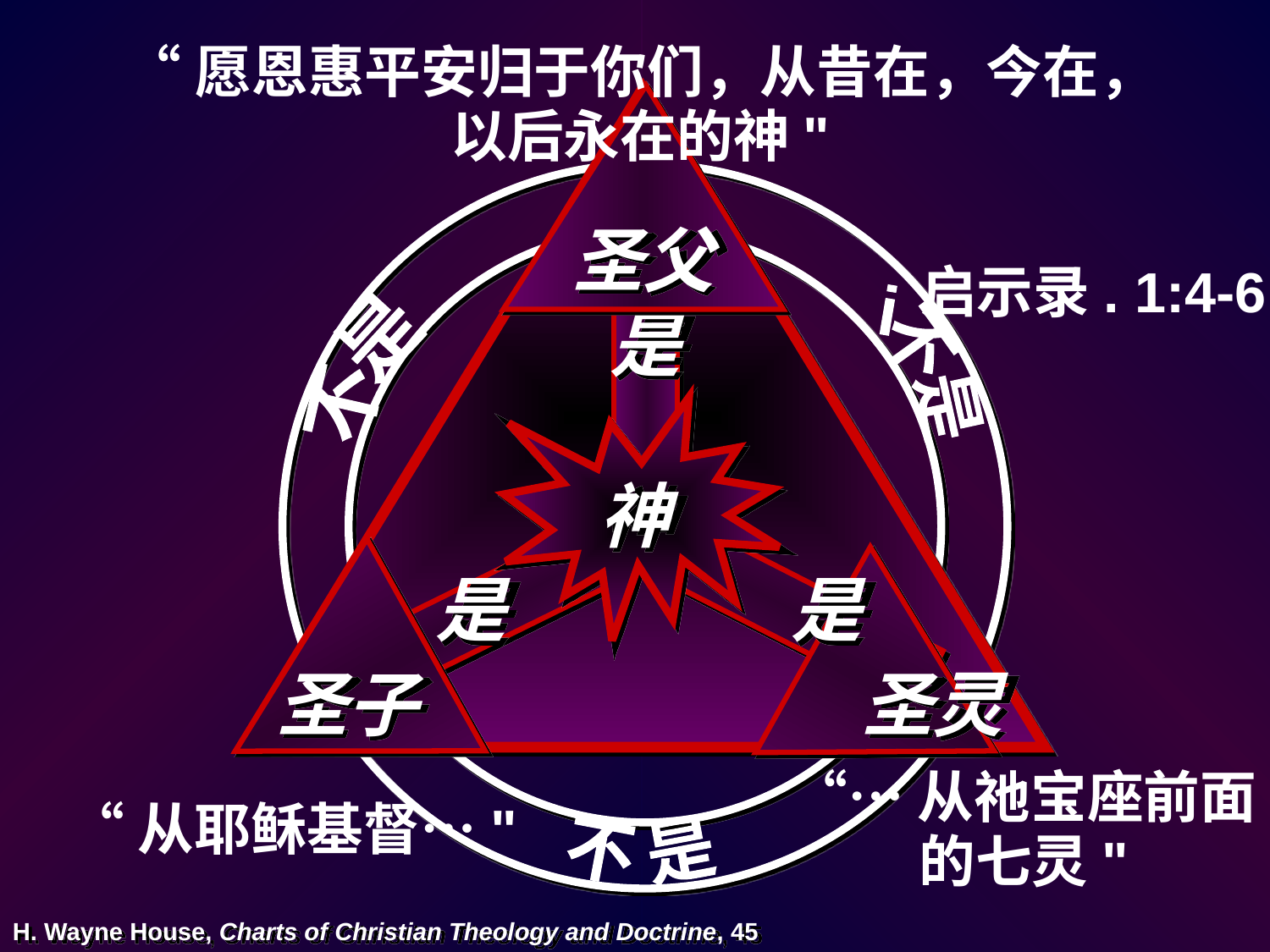

“愿恩惠平安归于你们，从昔在，今在，
以后永在的神"

圣父
启示录. 1:4-6
是

不是
i不是

神
是
是

圣子
圣灵
“从耶稣基督…"
“…从祂宝座前面的七灵"
 不是
H. Wayne House, Charts of Christian Theology and Doctrine, 45